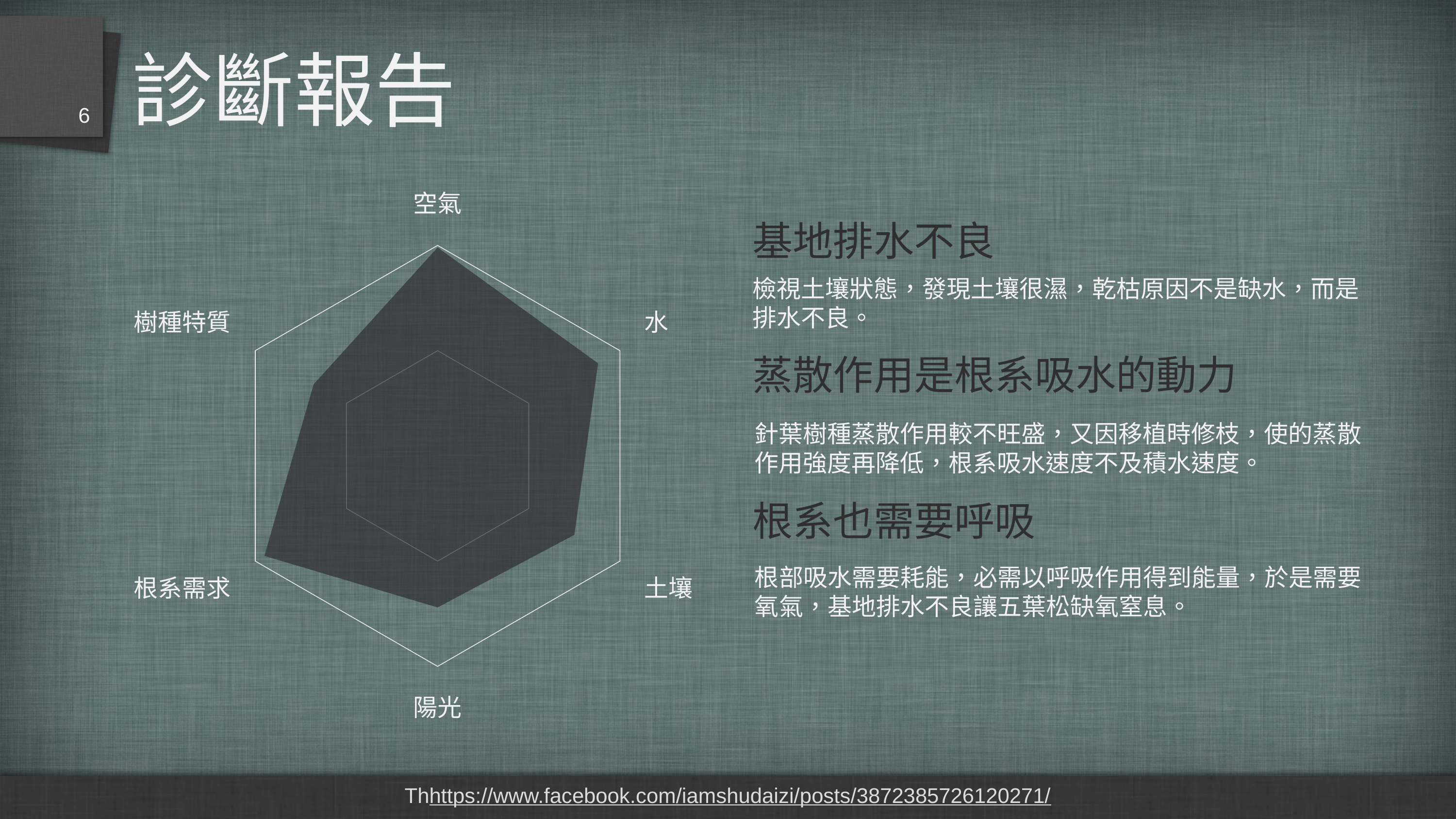

# 診斷報告
6

### Chart

| Category | 系列 1 |
|---|---|
| 空氣 | 0.99 |
| 水 | 0.8800000000000001 |
| 土壤 | 0.7500000000000001 |
| 陽光 | 0.7200000000000001 |
| 根系需求 | 0.9500000000000001 |
| 樹種特質 | 0.6800000000000002 |
基地排水不良
檢視土壤狀態，發現土壤很濕，乾枯原因不是缺水，而是排水不良。
蒸散作用是根系吸水的動力
針葉樹種蒸散作用較不旺盛，又因移植時修枝，使的蒸散作用強度再降低，根系吸水速度不及積水速度。
根系也需要呼吸
根部吸水需要耗能，必需以呼吸作用得到能量，於是需要氧氣，基地排水不良讓五葉松缺氧窒息。
Thhttps://www.facebook.com/iamshudaizi/posts/3872385726120271/